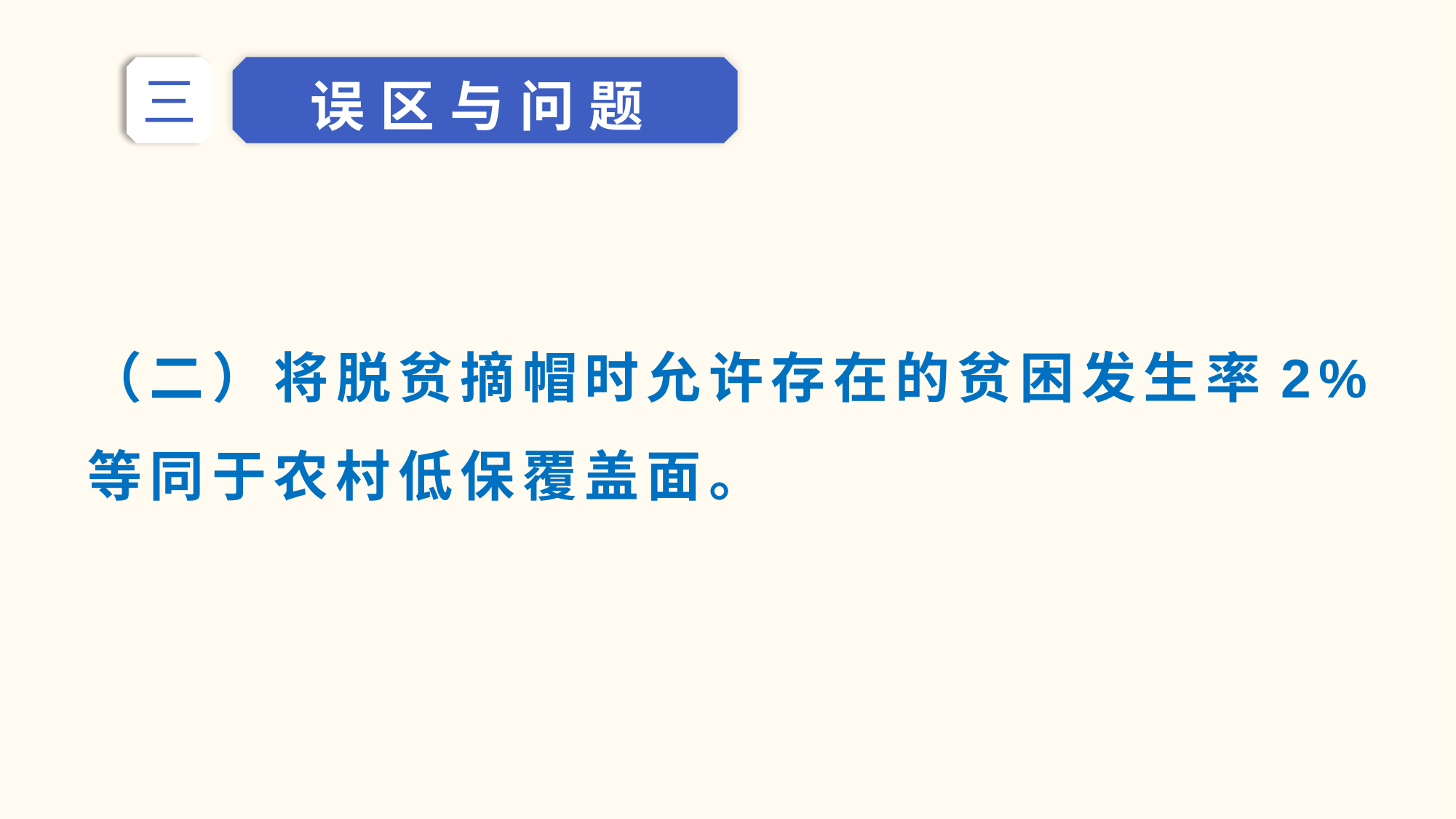

误区与问题

三
（二）将脱贫摘帽时允许存在的贫困发生率2%
等同于农村低保覆盖面。